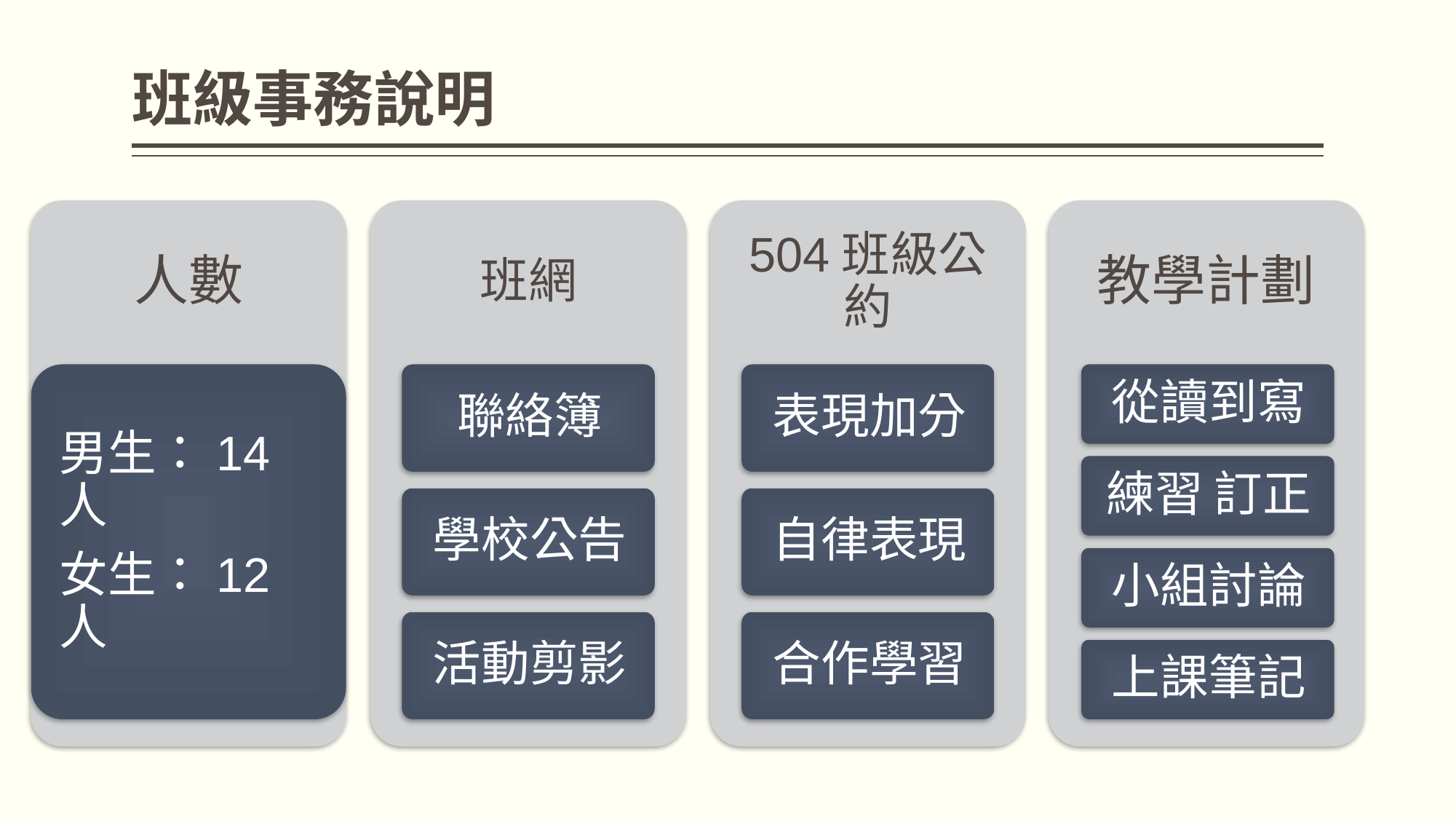

# 班級事務說明
人數
男生：14人
女生：12人
班網
聯絡簿
學校公告
活動剪影
504班級公約
表現加分
自律表現
合作學習
教學計劃
從讀到寫
練習 訂正
小組討論
上課筆記